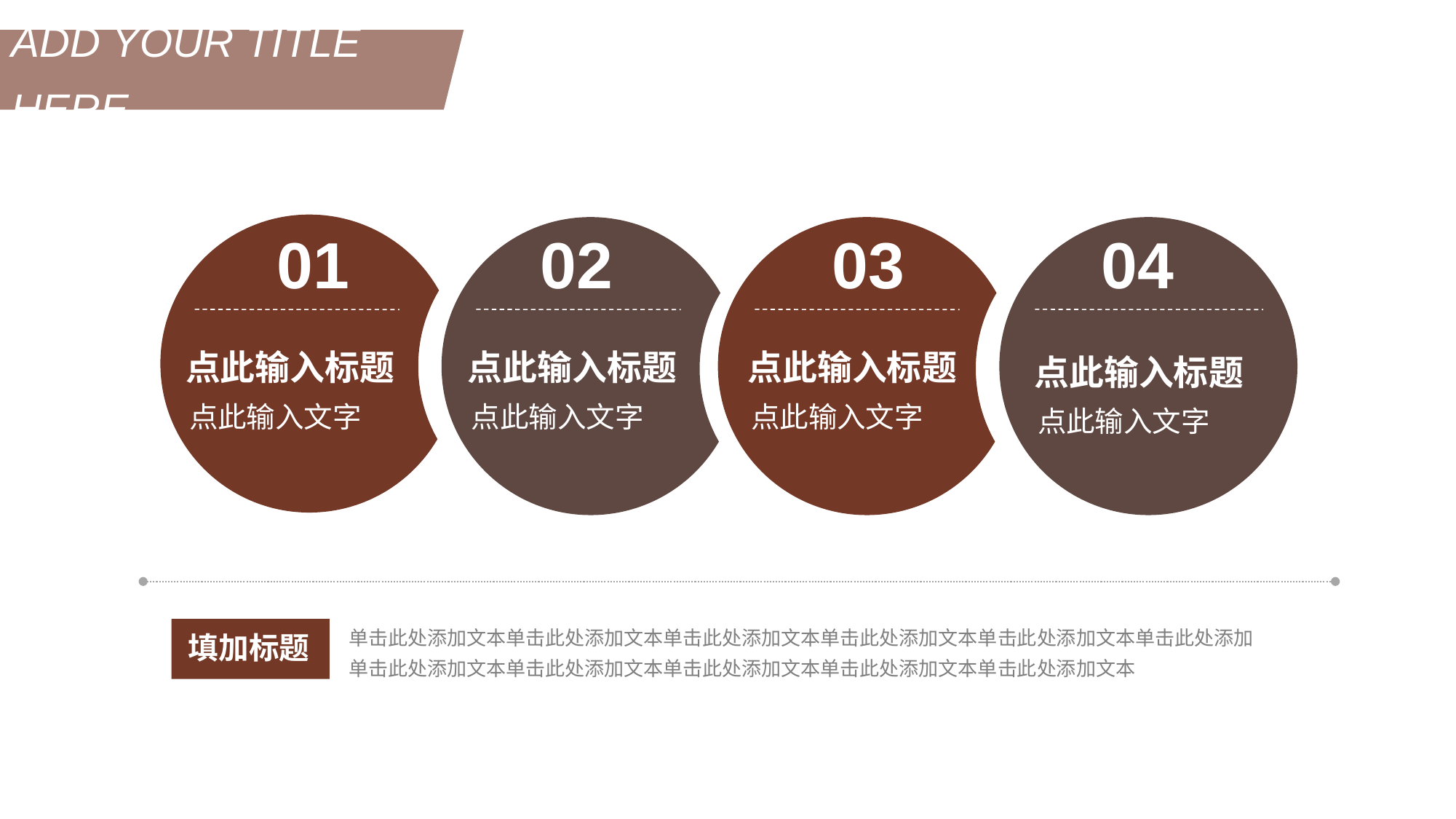

ADD YOUR TITLE HERE

01
02
03
04

点此输入标题
点此输入标题
点此输入标题
点此输入标题
点此输入文字
点此输入文字
点此输入文字
点此输入文字
单击此处添加文本单击此处添加文本单击此处添加文本单击此处添加文本单击此处添加文本单击此处添加
单击此处添加文本单击此处添加文本单击此处添加文本单击此处添加文本单击此处添加文本

填加标题